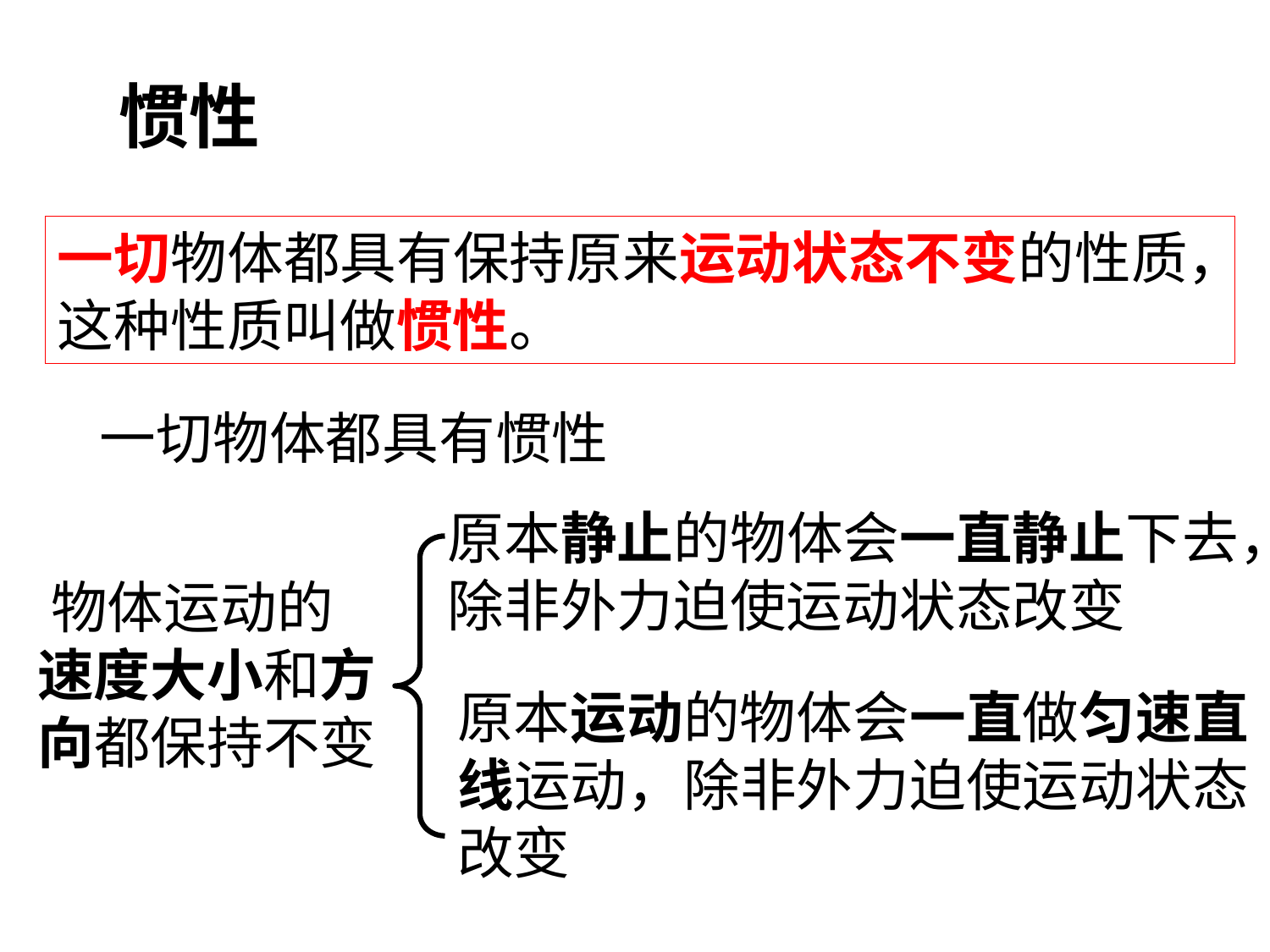

惯性
一切物体都具有保持原来运动状态不变的性质，这种性质叫做惯性。
一切物体都具有惯性
原本静止的物体会一直静止下去，除非外力迫使运动状态改变

﻿物体运动的速度大小和方向都保持不变
原本运动的物体会一直做匀速直线运动，除非外力迫使运动状态改变